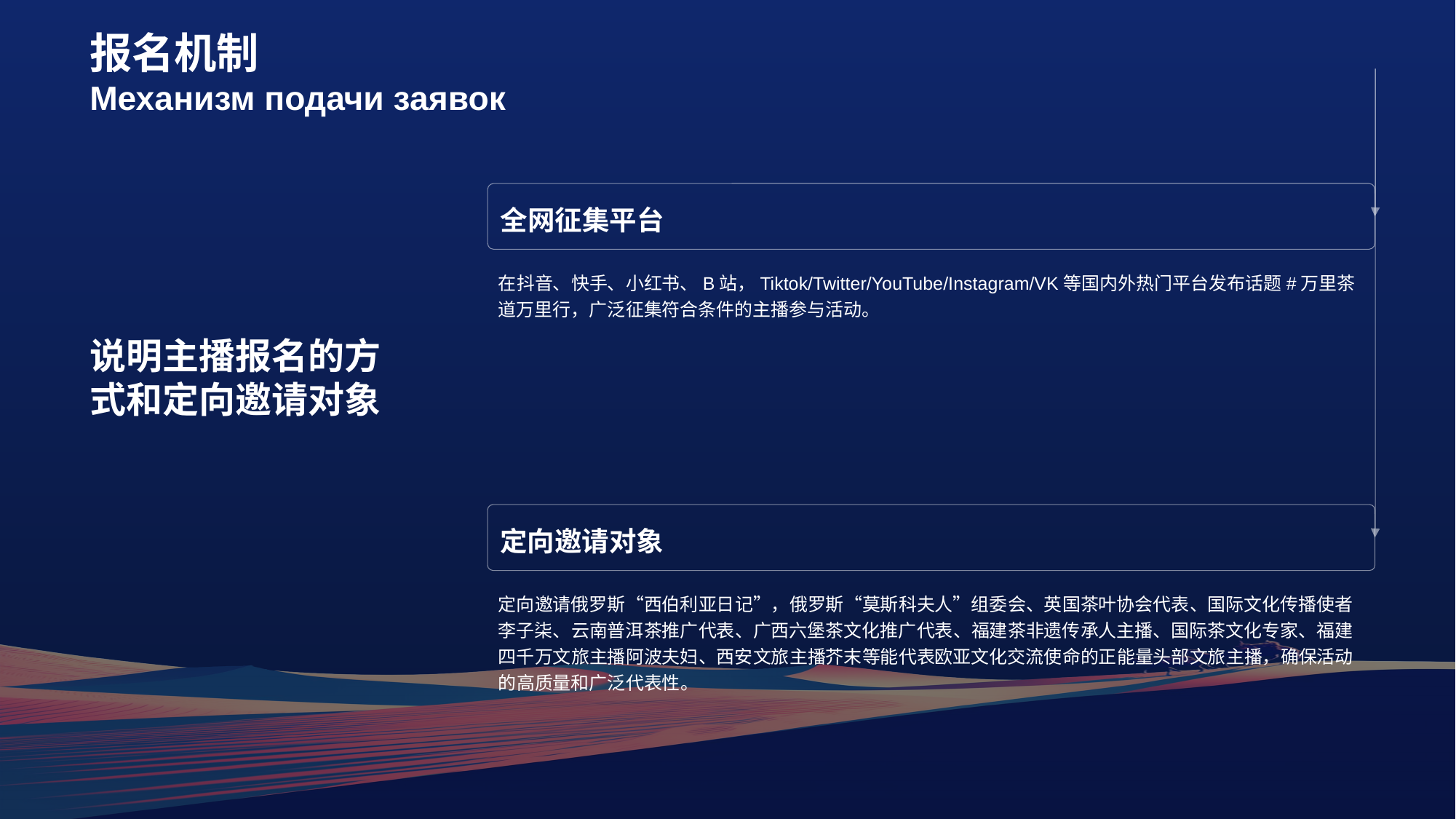

# 报名机制 Механизм подачи заявок
说明主播报名的方式和定向邀请对象
全网征集平台
在抖音、快手、小红书、B站，Tiktok/Twitter/YouTube/Instagram/VK等国内外热门平台发布话题#万里茶道万里行，广泛征集符合条件的主播参与活动。
定向邀请对象
定向邀请俄罗斯“西伯利亚日记”，俄罗斯“莫斯科夫人”组委会、英国茶叶协会代表、国际文化传播使者李子柒、云南普洱茶推广代表、广西六堡茶文化推广代表、福建茶非遗传承人主播、国际茶文化专家、福建四千万文旅主播阿波夫妇、西安文旅主播芥末等能代表欧亚文化交流使命的正能量头部文旅主播，确保活动的高质量和广泛代表性。